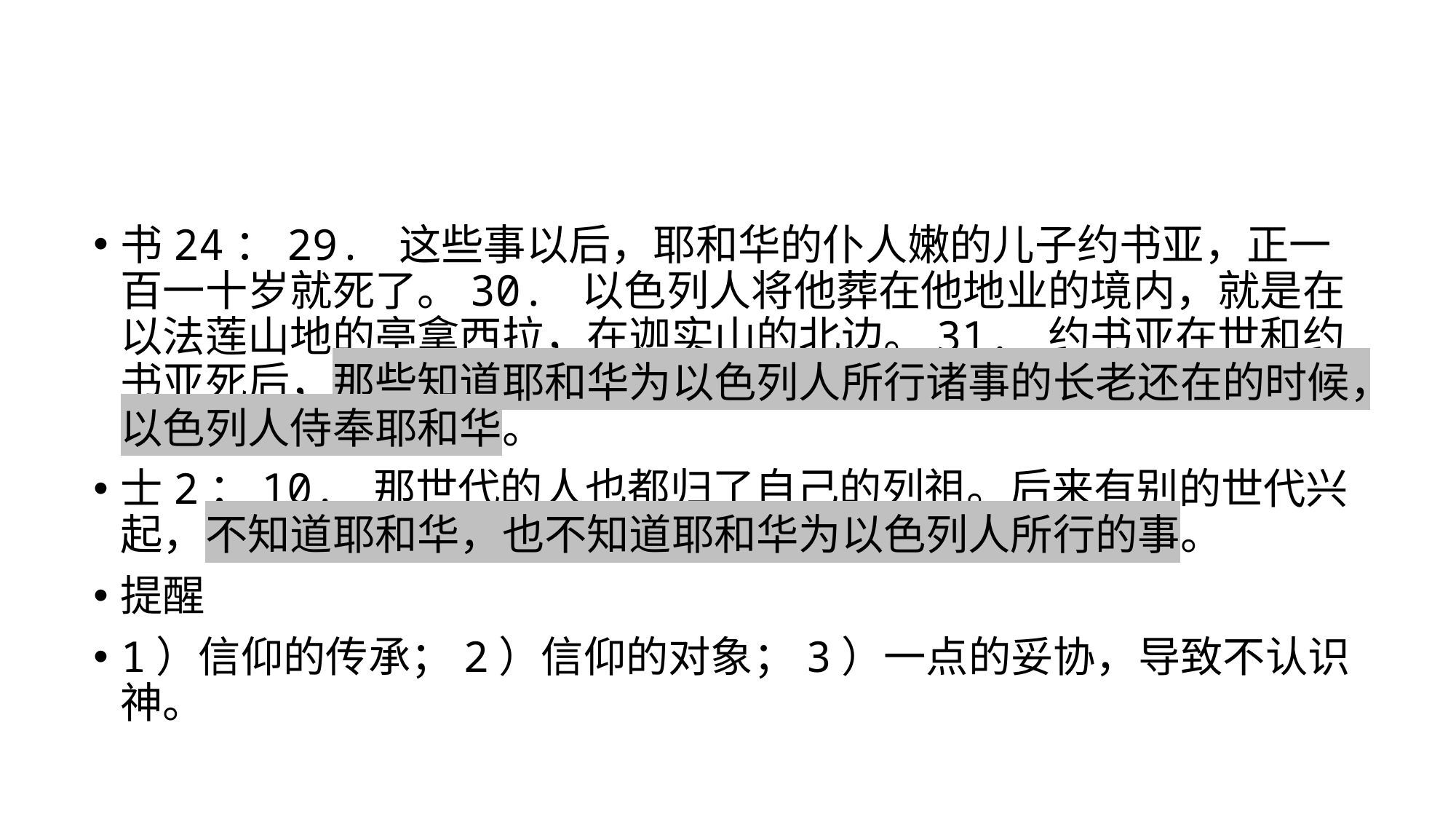

书24：29. 这些事以后，耶和华的仆人嫩的儿子约书亚，正一百一十岁就死了。30. 以色列人将他葬在他地业的境内，就是在以法莲山地的亭拿西拉，在迦实山的北边。31. 约书亚在世和约书亚死后，那些知道耶和华为以色列人所行诸事的长老还在的时候，以色列人侍奉耶和华。
士2：10. 那世代的人也都归了自己的列祖。后来有别的世代兴起，不知道耶和华，也不知道耶和华为以色列人所行的事。
提醒
1）信仰的传承；2）信仰的对象；3）一点的妥协，导致不认识神。